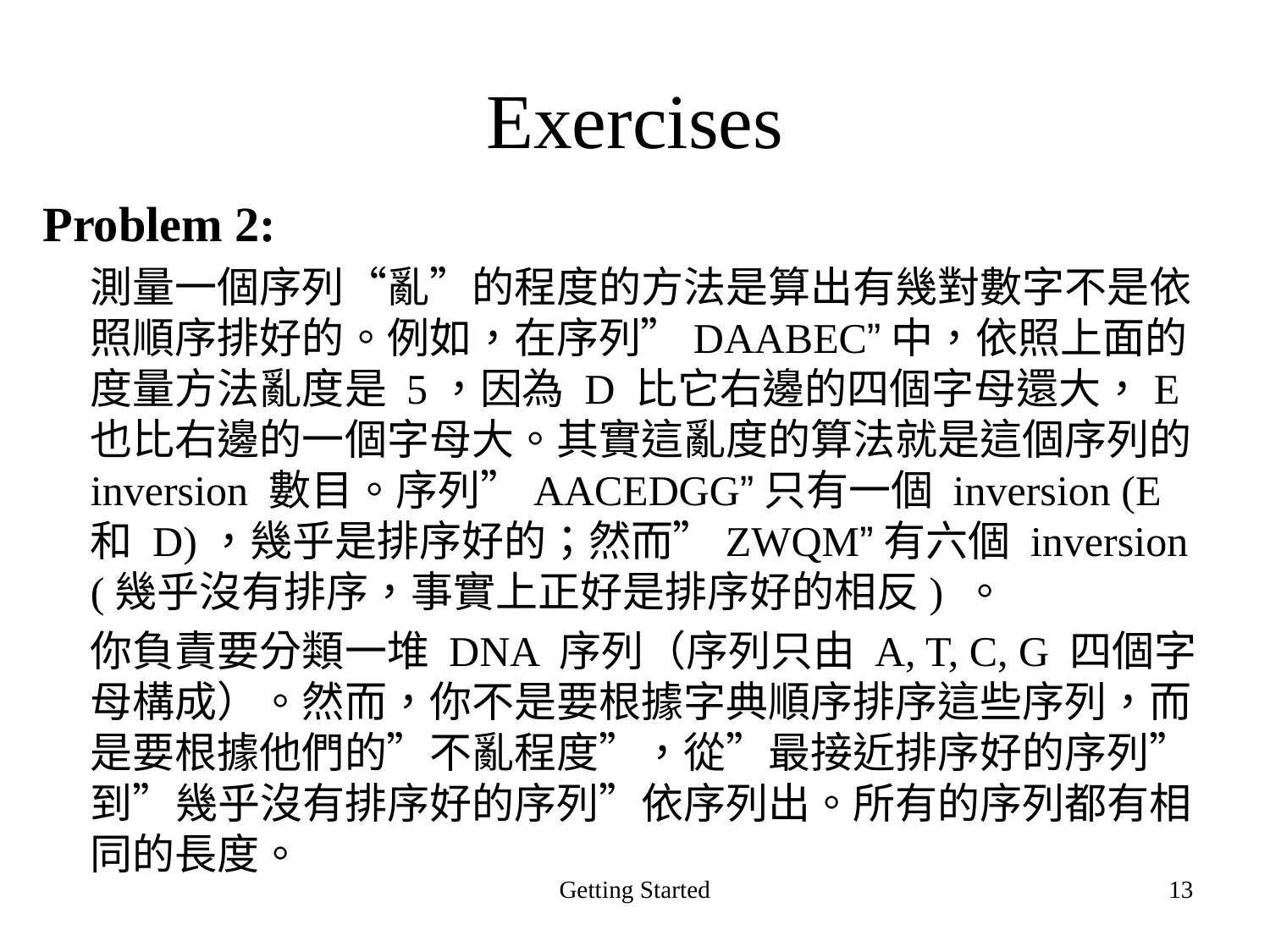

# Exercises
Problem 2:
	測量一個序列“亂”的程度的方法是算出有幾對數字不是依照順序排好的。例如，在序列”DAABEC”中，依照上面的度量方法亂度是 5，因為 D 比它右邊的四個字母還大，E 也比右邊的一個字母大。其實這亂度的算法就是這個序列的 inversion 數目。序列”AACEDGG”只有一個 inversion (E 和 D)，幾乎是排序好的；然而”ZWQM”有六個 inversion (幾乎沒有排序，事實上正好是排序好的相反) 。
	你負責要分類一堆 DNA 序列（序列只由 A, T, C, G 四個字母構成）。然而，你不是要根據字典順序排序這些序列，而是要根據他們的”不亂程度”，從”最接近排序好的序列”到”幾乎沒有排序好的序列”依序列出。所有的序列都有相同的長度。
Getting Started
13